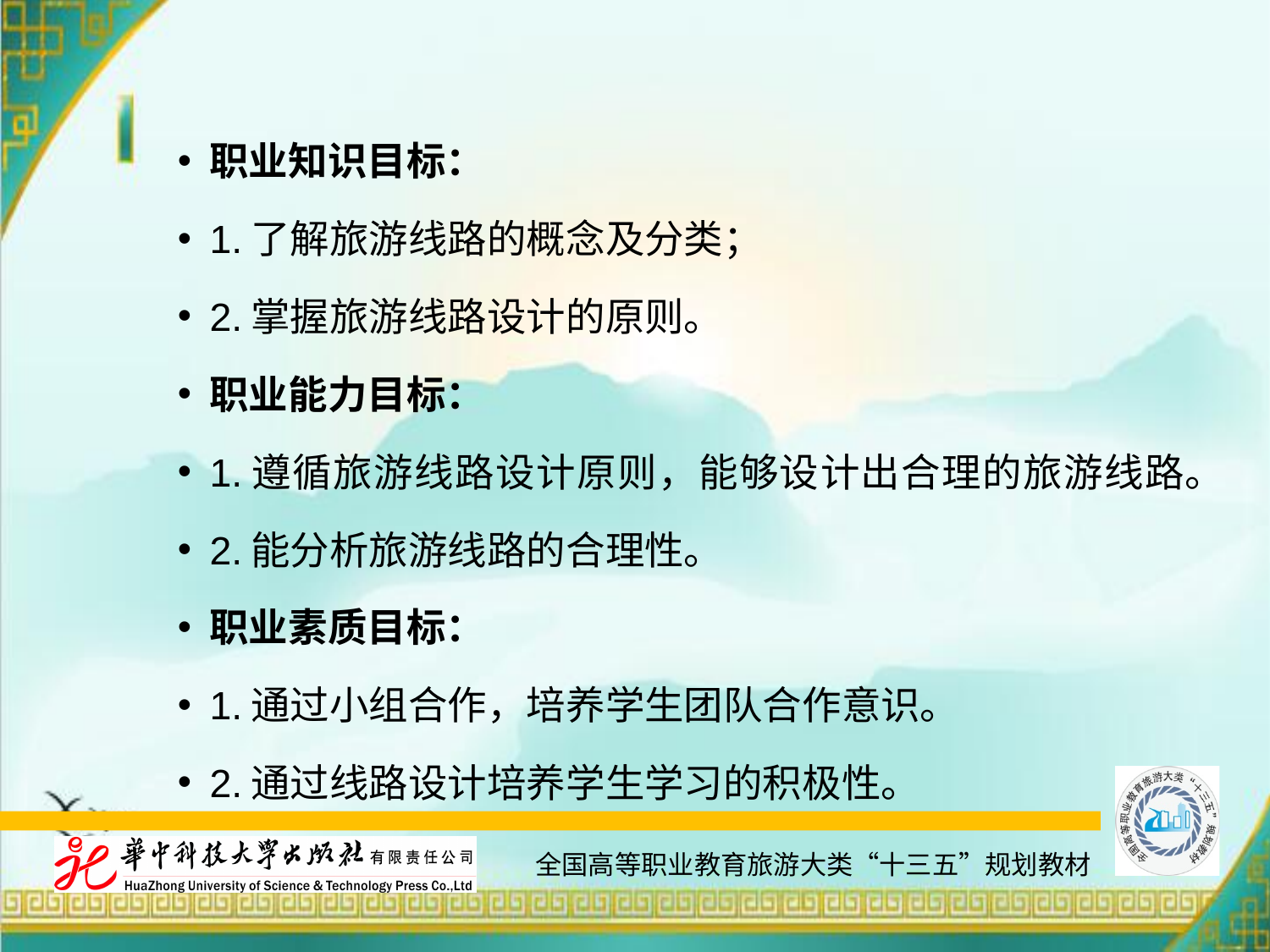

#
职业知识目标：
1.了解旅游线路的概念及分类；
2.掌握旅游线路设计的原则。
职业能力目标：
1.遵循旅游线路设计原则，能够设计出合理的旅游线路。
2.能分析旅游线路的合理性。
职业素质目标：
1.通过小组合作，培养学生团队合作意识。
2.通过线路设计培养学生学习的积极性。